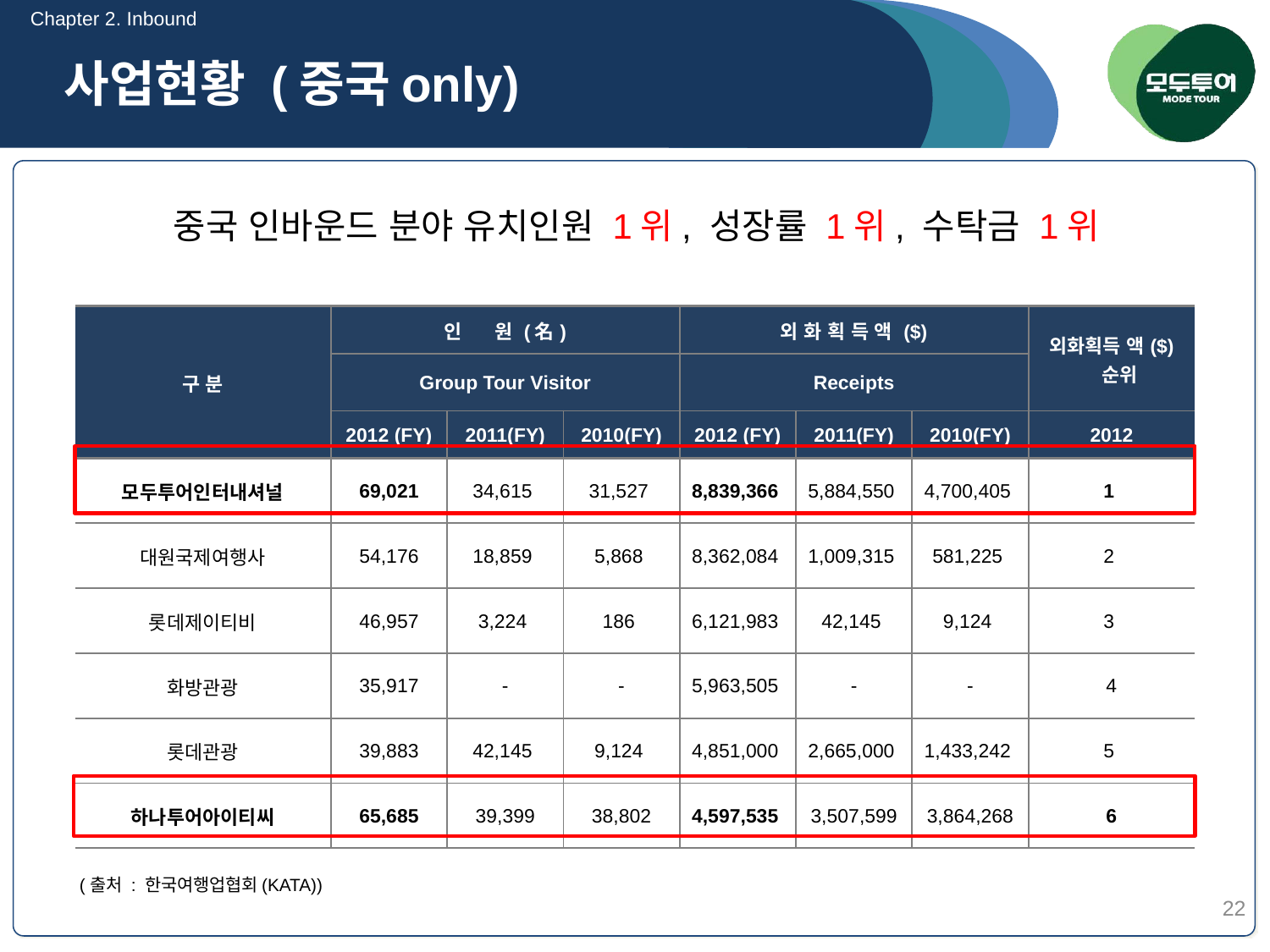

Chapter 2. Inbound
사업현황 (중국only)
중국 인바운드 분야 유치인원 1위, 성장률 1위, 수탁금 1위

| 구 분 | 인 원 (名) |  |  | 외 화 획 득 액 ($) |  |  | 외화획득 액($) 순위 |
| --- | --- | --- | --- | --- | --- | --- | --- |
|  | Group Tour Visitor |  |  | Receipts |  |  |  |
|  | 2012 (FY) | 2011(FY) | 2010(FY) | 2012 (FY) | 2011(FY) | 2010(FY) | 2012 |
| 모두투어인터내셔널 | 69,021 | 34,615 | 31,527 | 8,839,366 | 5,884,550 | 4,700,405 | 1 |
| 대원국제여행사 | 54,176 | 18,859 | 5,868 | 8,362,084 | 1,009,315 | 581,225 | 2 |
| 롯데제이티비 | 46,957 | 3,224 | 186 | 6,121,983 | 42,145 | 9,124 | 3 |
| 화방관광 | 35,917 | - | - | 5,963,505 | - | - | 4 |
| 롯데관광 | 39,883 | 42,145 | 9,124 | 4,851,000 | 2,665,000 | 1,433,242 | 5 |
| 하나투어아이티씨 | 65,685 | 39,399 | 38,802 | 4,597,535 | 3,507,599 | 3,864,268 | 6 |

(출처 : 한국여행업협회(KATA))
22